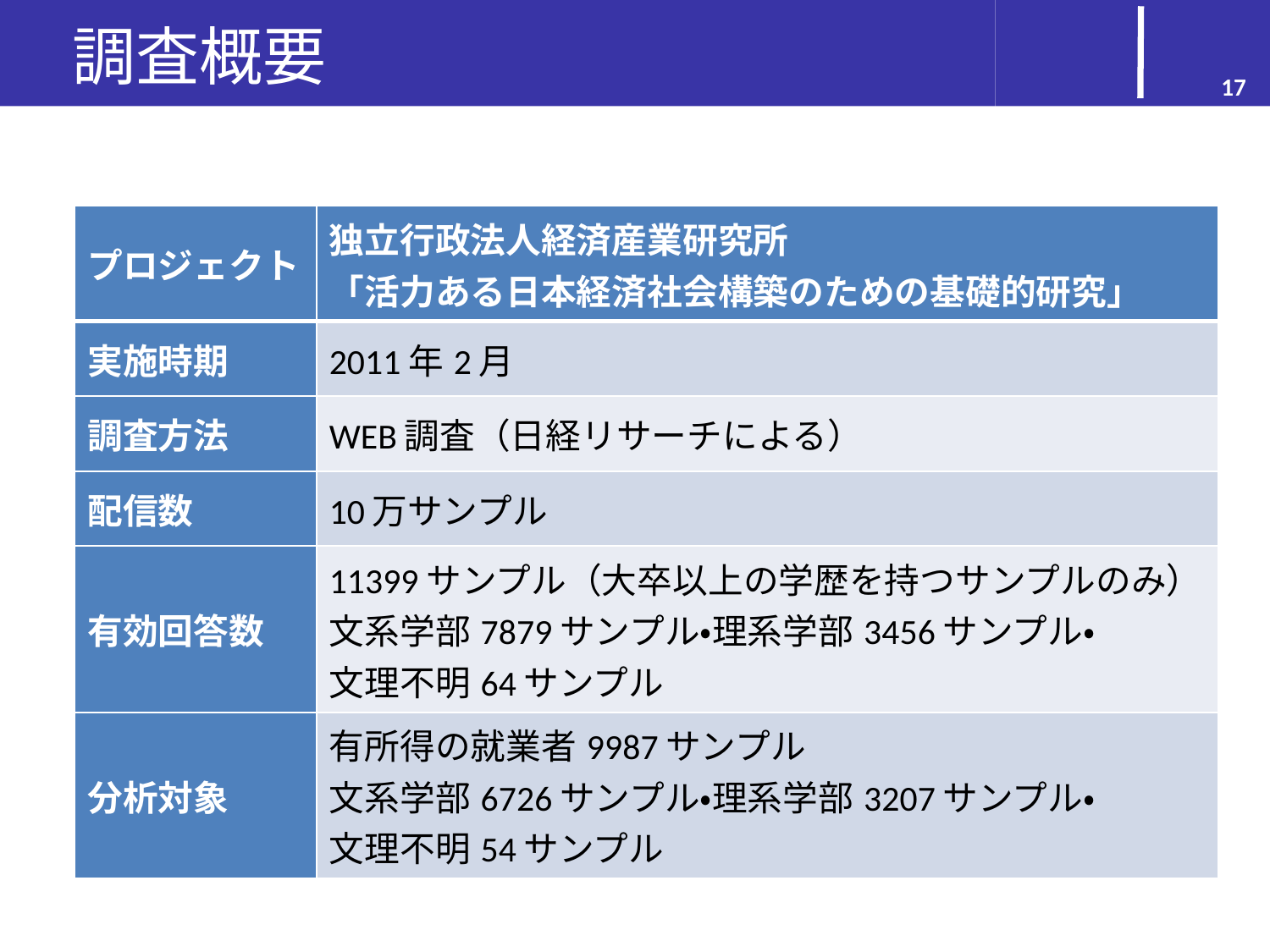

# 調査概要
17
| プロジェクト | 独立行政法人経済産業研究所 「活力ある日本経済社会構築のための基礎的研究」 |
| --- | --- |
| 実施時期 | 2011年2月 |
| 調査方法 | WEB調査（日経リサーチによる） |
| 配信数 | 10万サンプル |
| 有効回答数 | 11399サンプル（大卒以上の学歴を持つサンプルのみ） 文系学部7879サンプル・理系学部3456サンプル・ 文理不明64サンプル |
| 分析対象 | 有所得の就業者9987サンプル 文系学部6726サンプル・理系学部3207サンプル・ 文理不明54サンプル |